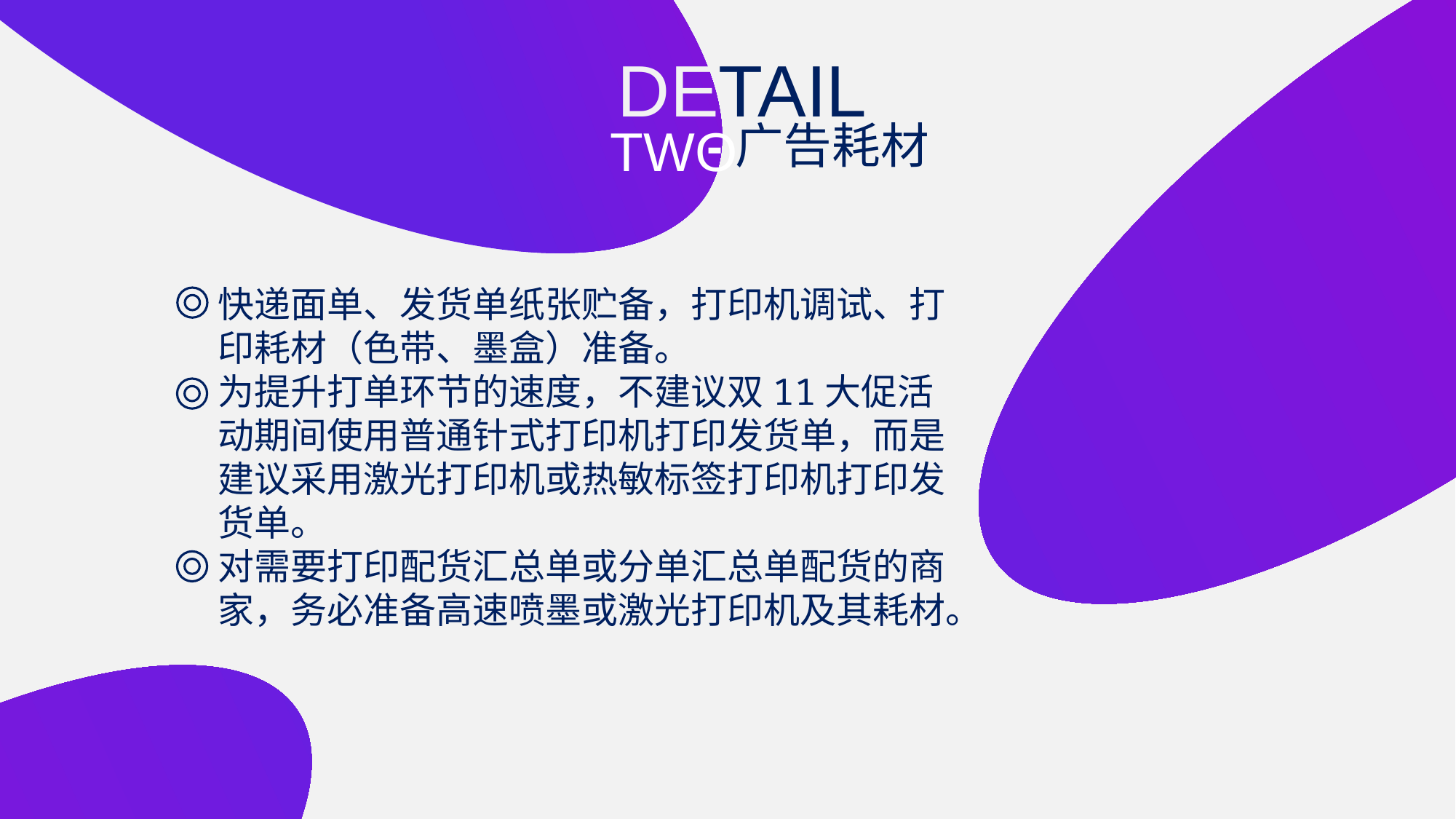

DETAIL
-广告耗材
TWO
快递面单、发货单纸张贮备，打印机调试、打印耗材（色带、墨盒）准备。
为提升打单环节的速度，不建议双11大促活动期间使用普通针式打印机打印发货单，而是建议采用激光打印机或热敏标签打印机打印发货单。
对需要打印配货汇总单或分单汇总单配货的商家，务必准备高速喷墨或激光打印机及其耗材。